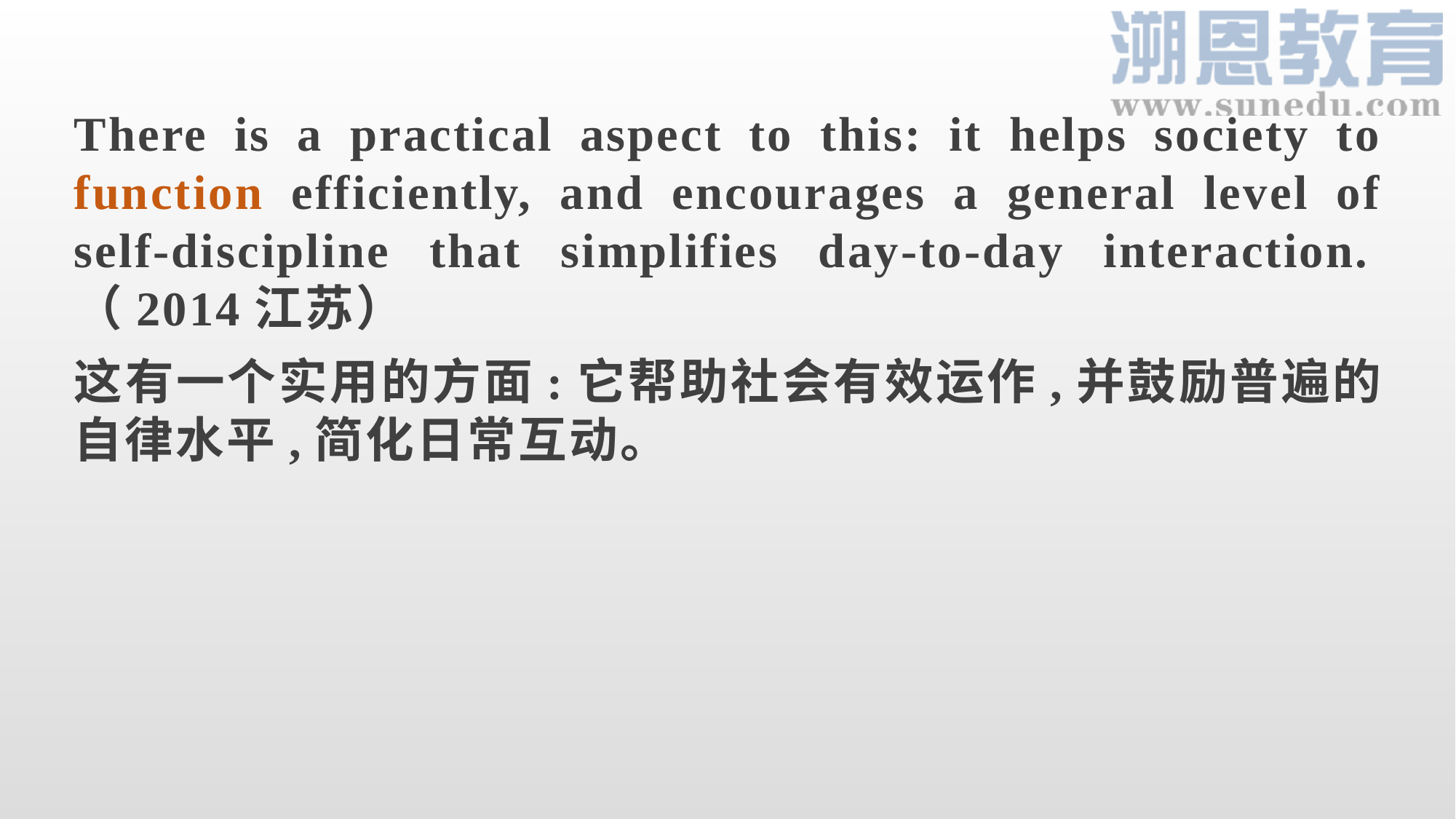

There is a practical aspect to this: it helps society to function efficiently, and encourages a general level of self-discipline that simplifies day-to-day interaction.（2014江苏）
这有一个实用的方面:它帮助社会有效运作,并鼓励普遍的自律水平,简化日常互动。